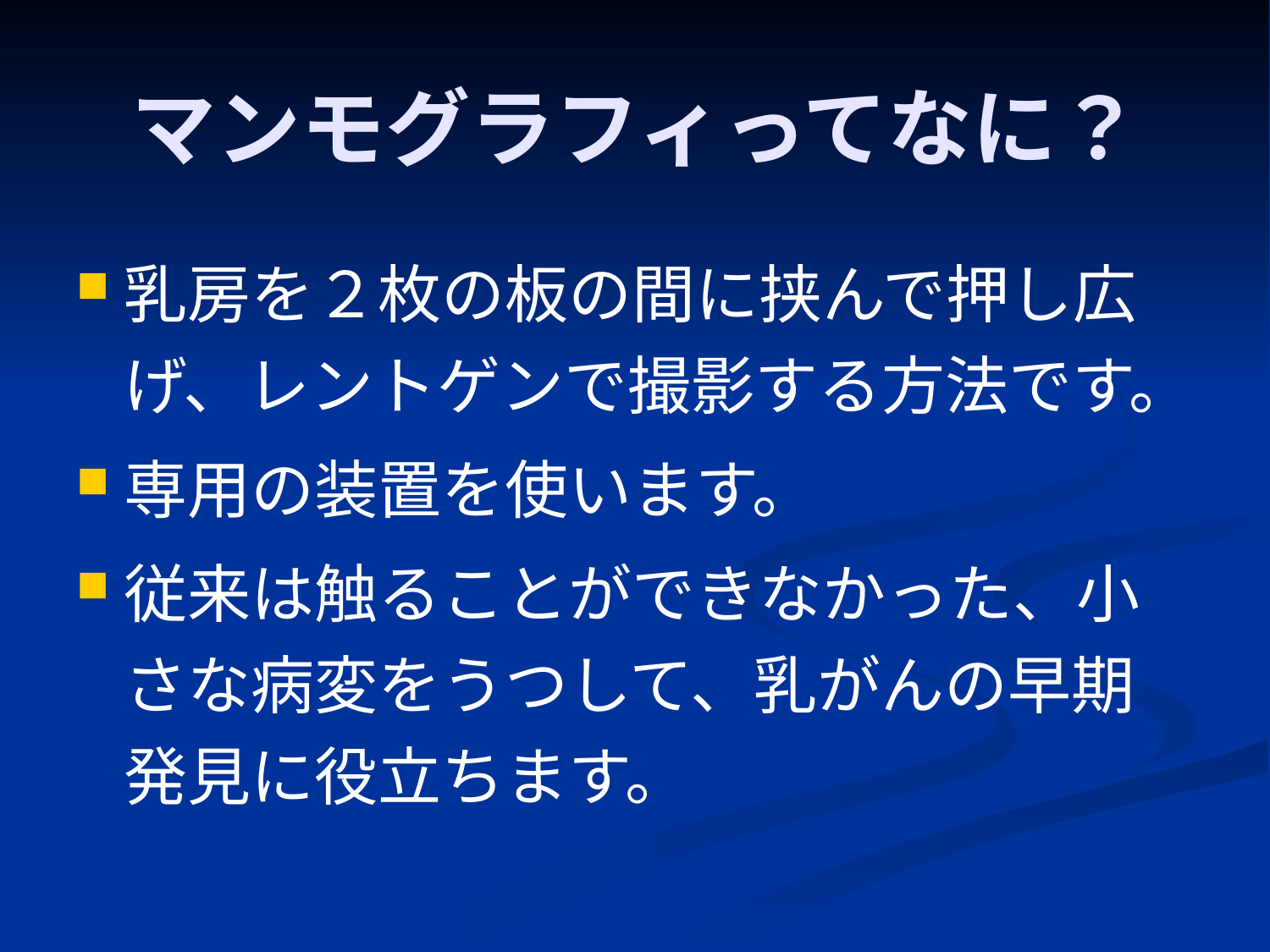

# マンモグラフィってなに？
乳房を２枚の板の間に挟んで押し広げ、レントゲンで撮影する方法です。
専用の装置を使います。
従来は触ることができなかった、小さな病変をうつして、乳がんの早期発見に役立ちます。